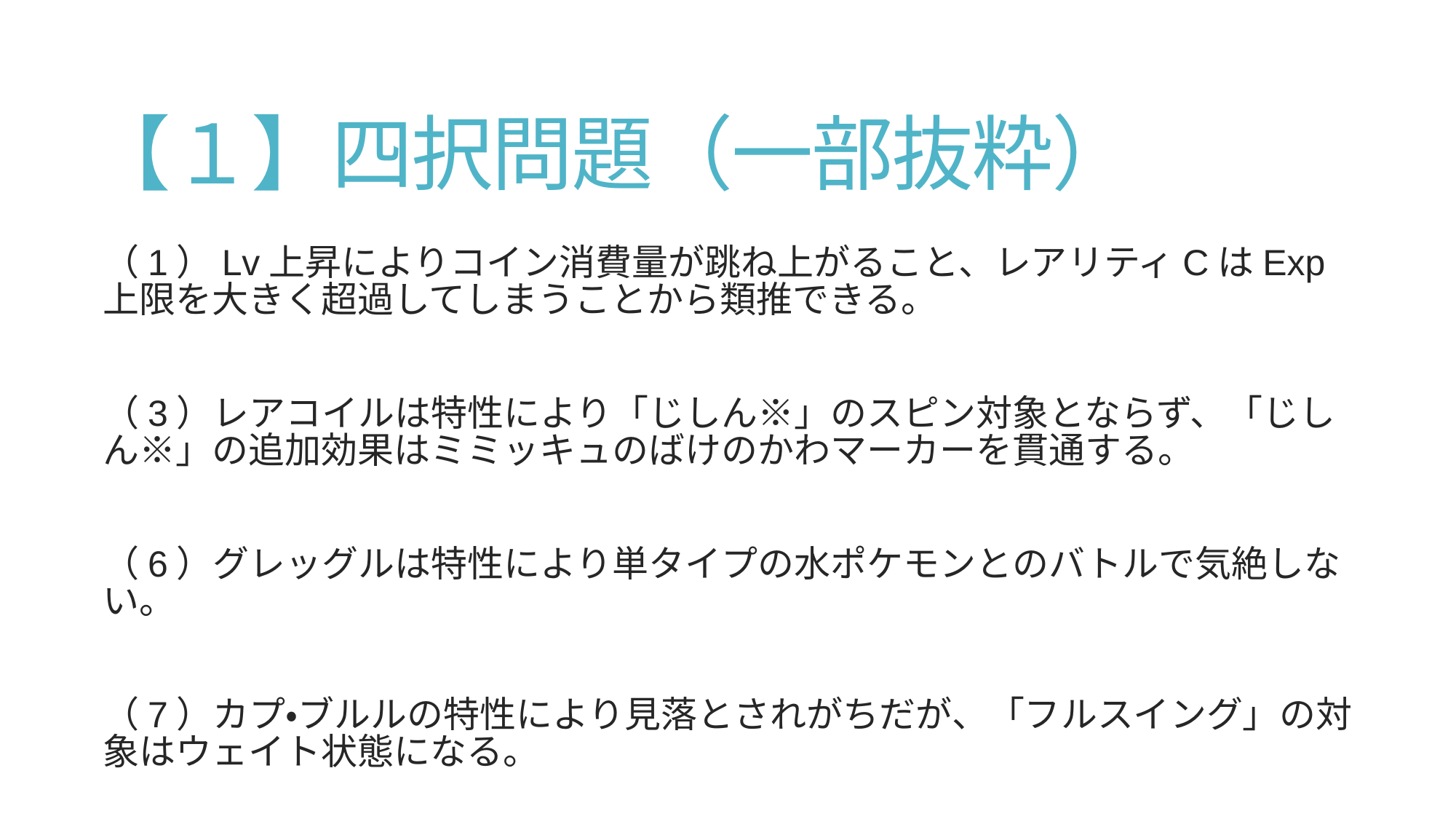

# 【１】四択問題（一部抜粋）
（1）Lv上昇によりコイン消費量が跳ね上がること、レアリティCはExp上限を大きく超過してしまうことから類推できる。

（3）レアコイルは特性により「じしん※」のスピン対象とならず、「じしん※」の追加効果はミミッキュのばけのかわマーカーを貫通する。

（6）グレッグルは特性により単タイプの水ポケモンとのバトルで気絶しない。

（7）カプ・ブルルの特性により見落とされがちだが、「フルスイング」の対象はウェイト状態になる。